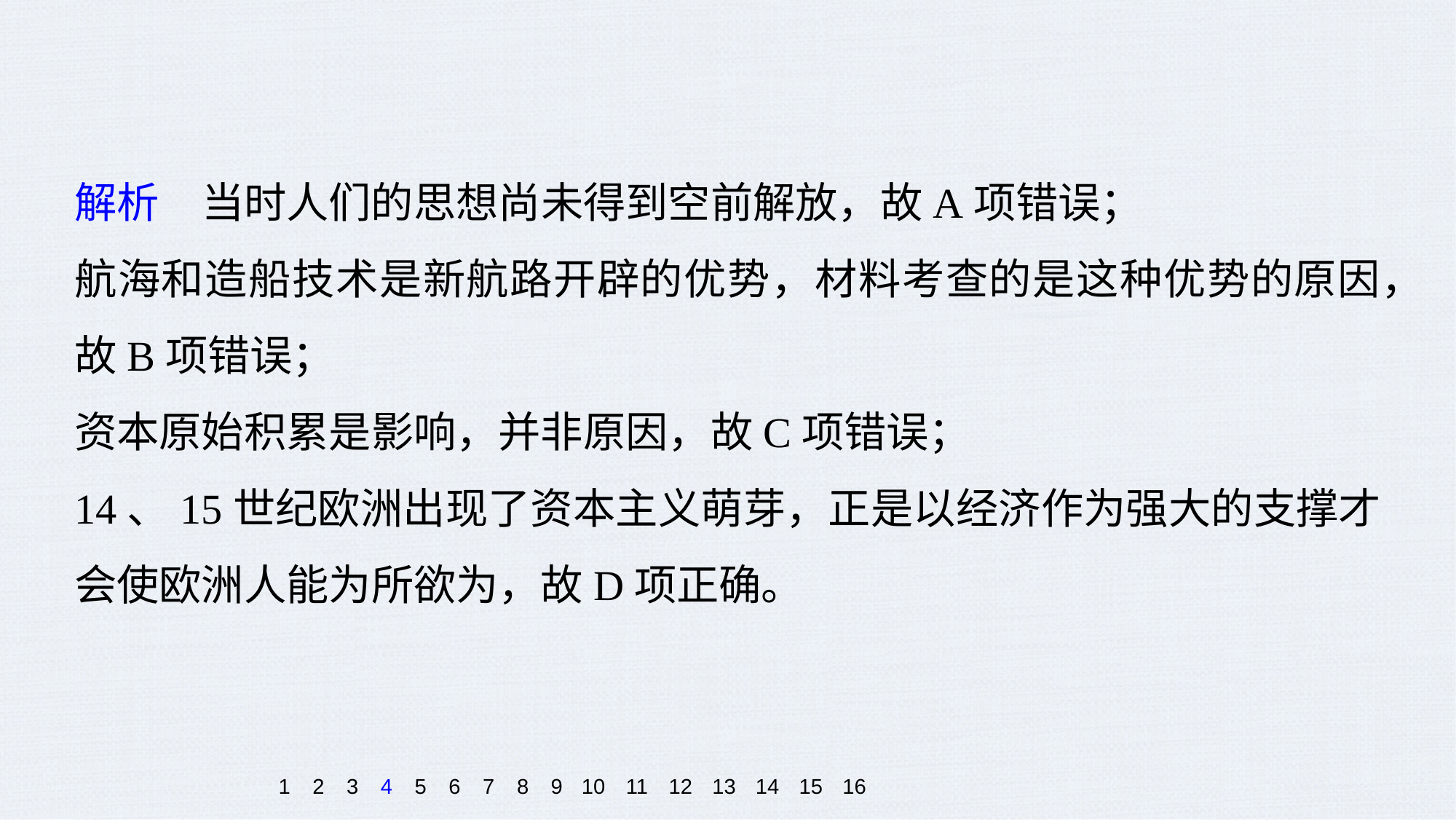

解析　当时人们的思想尚未得到空前解放，故A项错误；
航海和造船技术是新航路开辟的优势，材料考查的是这种优势的原因，故B项错误；
资本原始积累是影响，并非原因，故C项错误；
14、15世纪欧洲出现了资本主义萌芽，正是以经济作为强大的支撑才会使欧洲人能为所欲为，故D项正确。
1
2
3
4
5
6
7
8
9
10
11
12
13
14
15
16